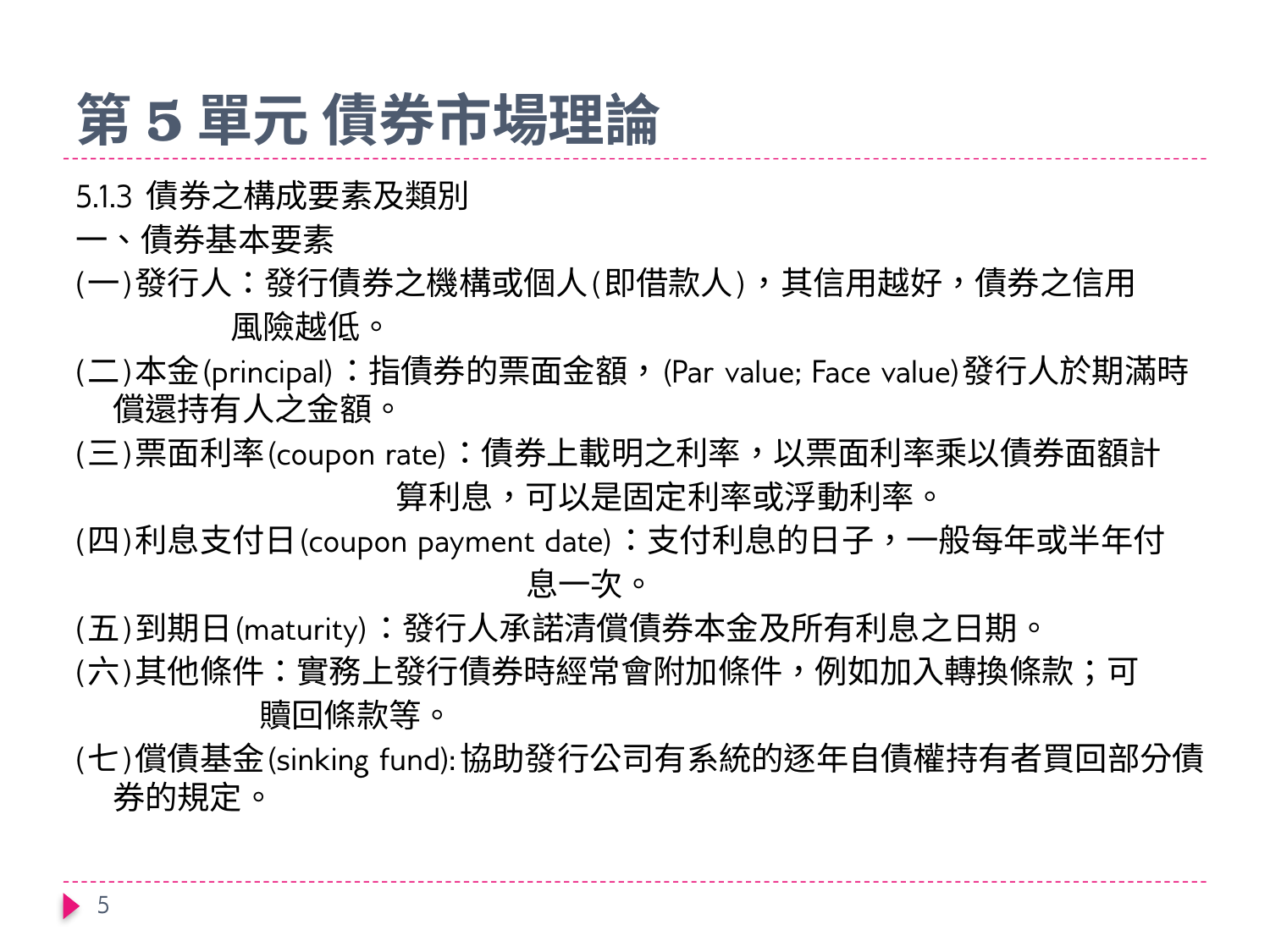

# 第5單元 債券市場理論
5.1.3 債券之構成要素及類別
一、債券基本要素
(一)發行人：發行債券之機構或個人(即借款人)，其信用越好，債券之信用
                     風險越低。
(二)本金(principal)：指債券的票面金額，(Par value; Face value)發行人於期滿時償還持有人之金額。
(三)票面利率(coupon rate)：債券上載明之利率，以票面利率乘以債券面額計
                                            算利息，可以是固定利率或浮動利率。
(四)利息支付日(coupon payment date)：支付利息的日子，一般每年或半年付
                                                              息一次。
(五)到期日(maturity)：發行人承諾清償債券本金及所有利息之日期。
(六)其他條件：實務上發行債券時經常會附加條件，例如加入轉換條款；可
                         贖回條款等。
(七)償債基金(sinking fund):協助發行公司有系統的逐年自債權持有者買回部分債券的規定。

5